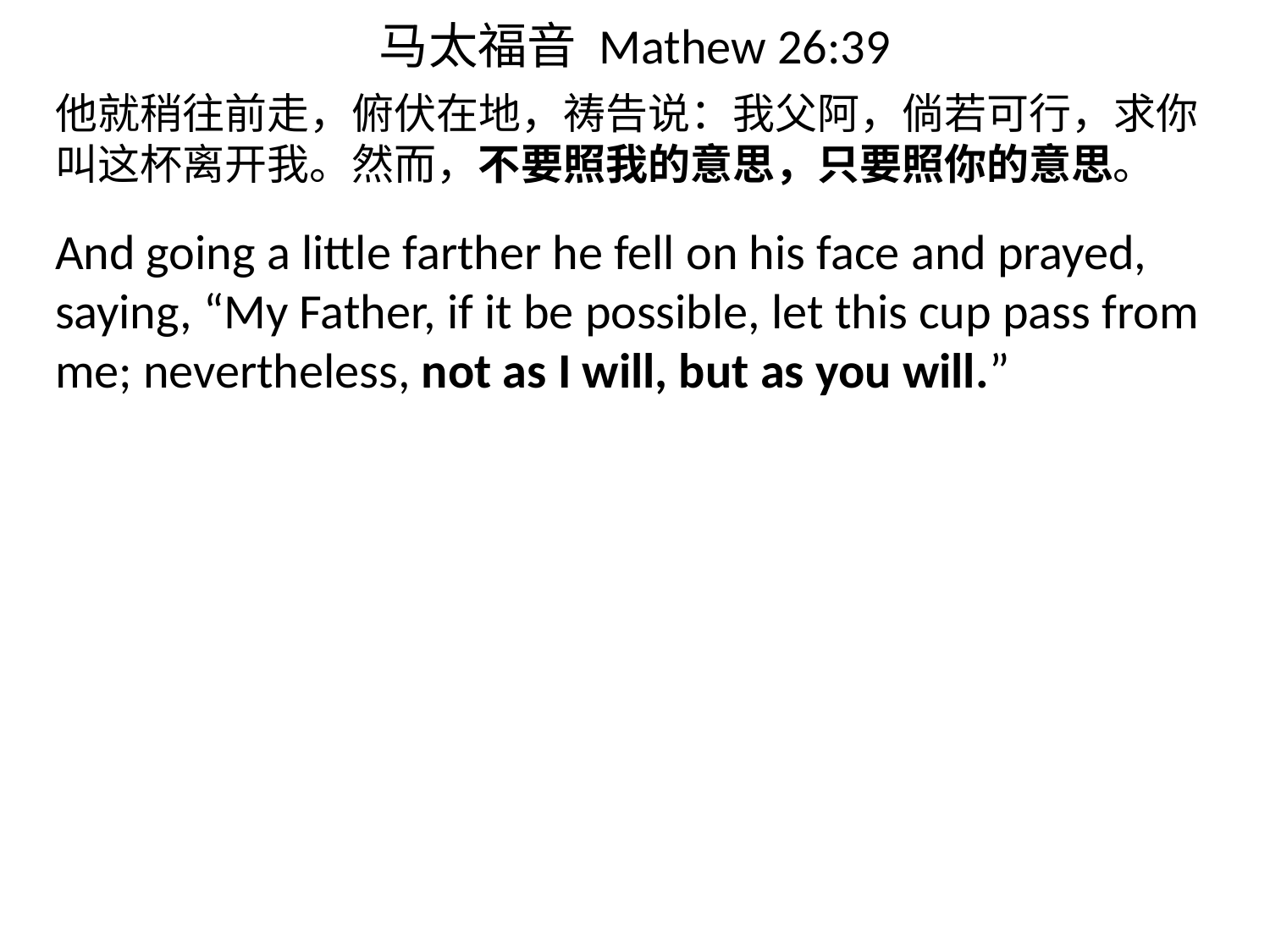

# 马太福音 Mathew 26:39
他就稍往前走，俯伏在地，祷告说：我父阿，倘若可行，求你叫这杯离开我。然而，不要照我的意思，只要照你的意思。

And going a little farther he fell on his face and prayed, saying, “My Father, if it be possible, let this cup pass from me; nevertheless, not as I will, but as you will.”